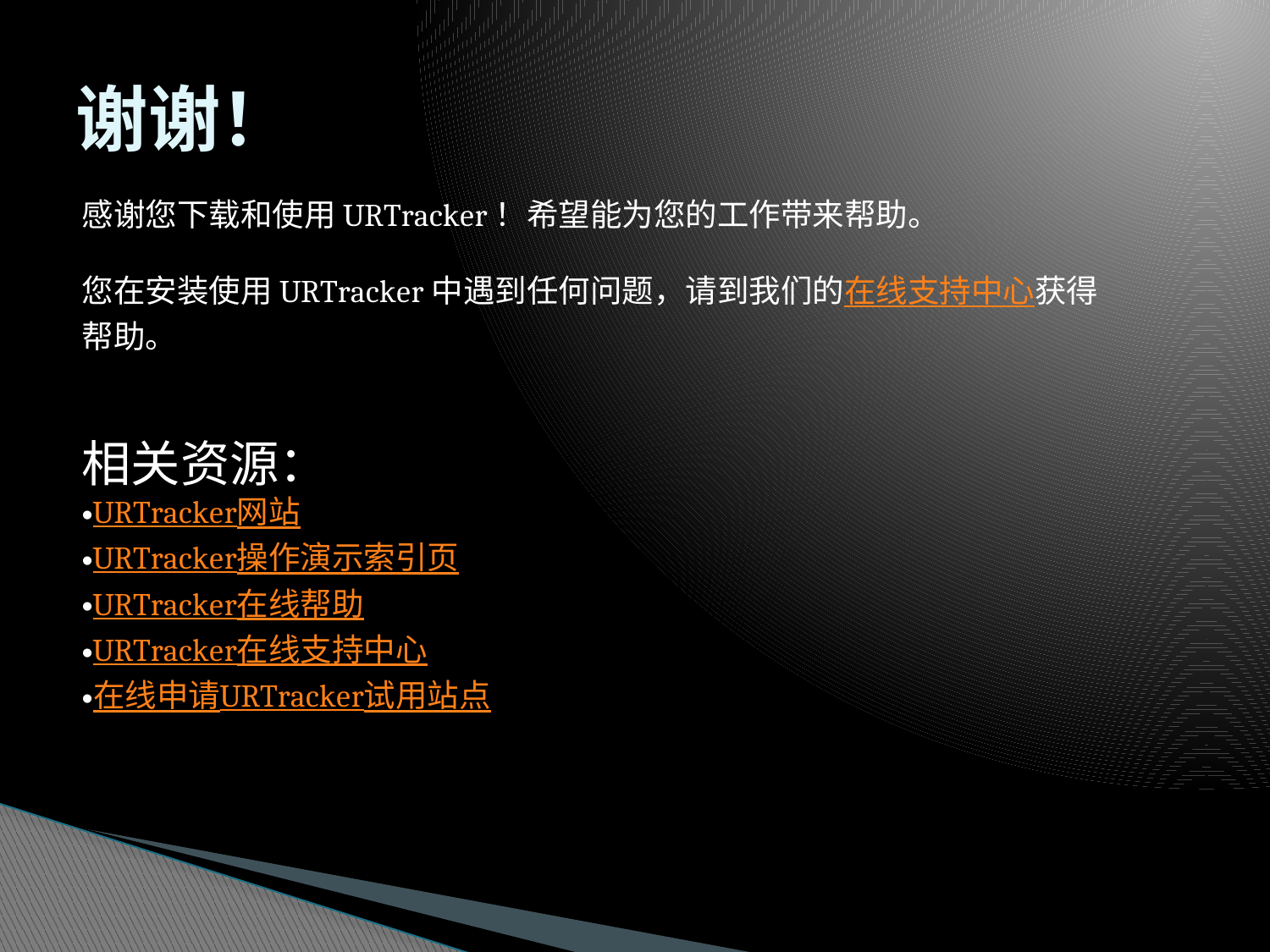

# 谢谢！
感谢您下载和使用URTracker！希望能为您的工作带来帮助。

您在安装使用URTracker中遇到任何问题，请到我们的在线支持中心获得帮助。
相关资源：
URTracker网站
URTracker操作演示索引页
URTracker在线帮助
URTracker在线支持中心
在线申请URTracker试用站点